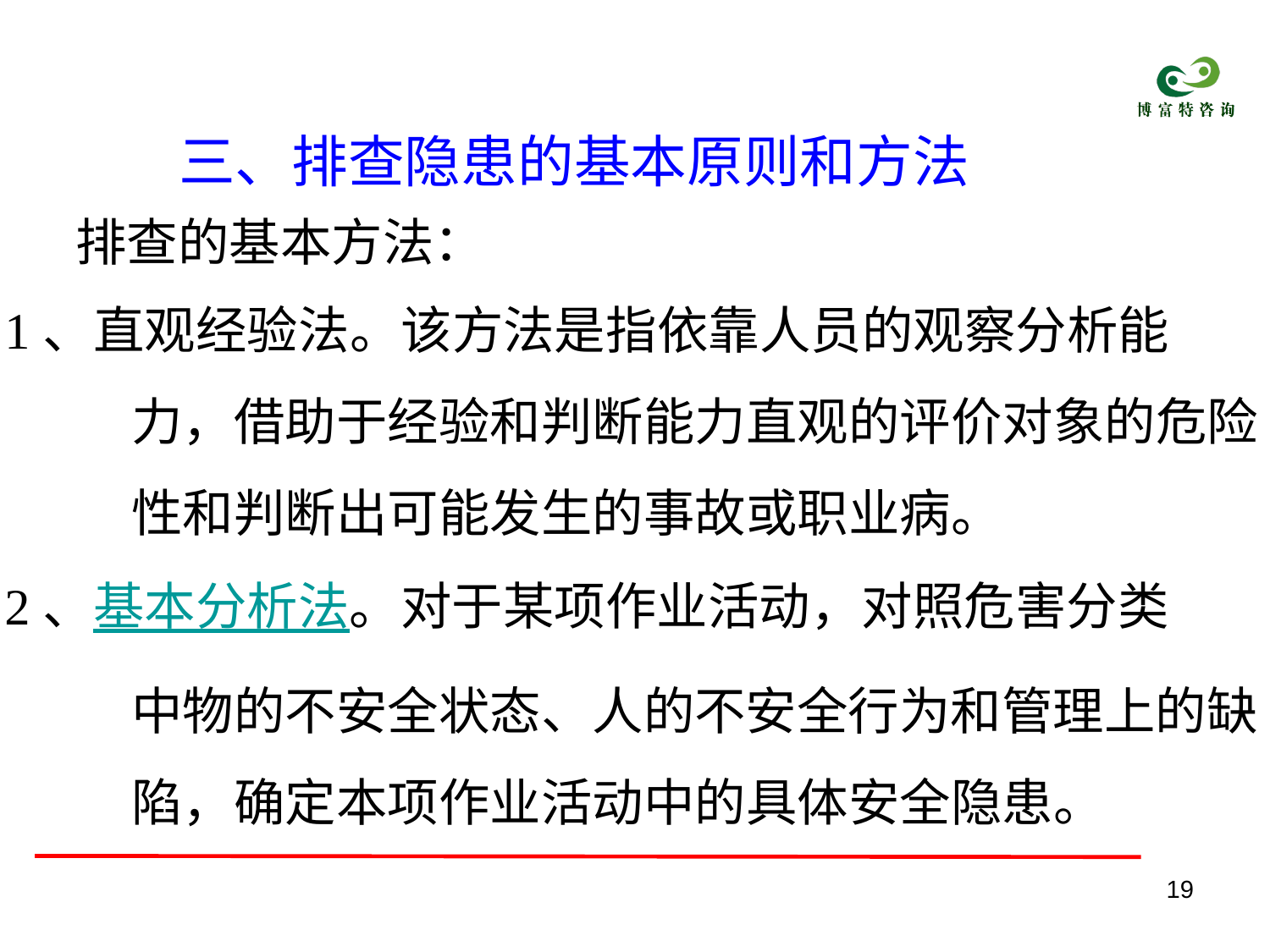

三、排查隐患的基本原则和方法
排查的基本方法：
1、直观经验法。该方法是指依靠人员的观察分析能

	力，借助于经验和判断能力直观的评价对象的危险

	性和判断出可能发生的事故或职业病。
2、基本分析法。对于某项作业活动，对照危害分类

	中物的不安全状态、人的不安全行为和管理上的缺

	陷，确定本项作业活动中的具体安全隐患。